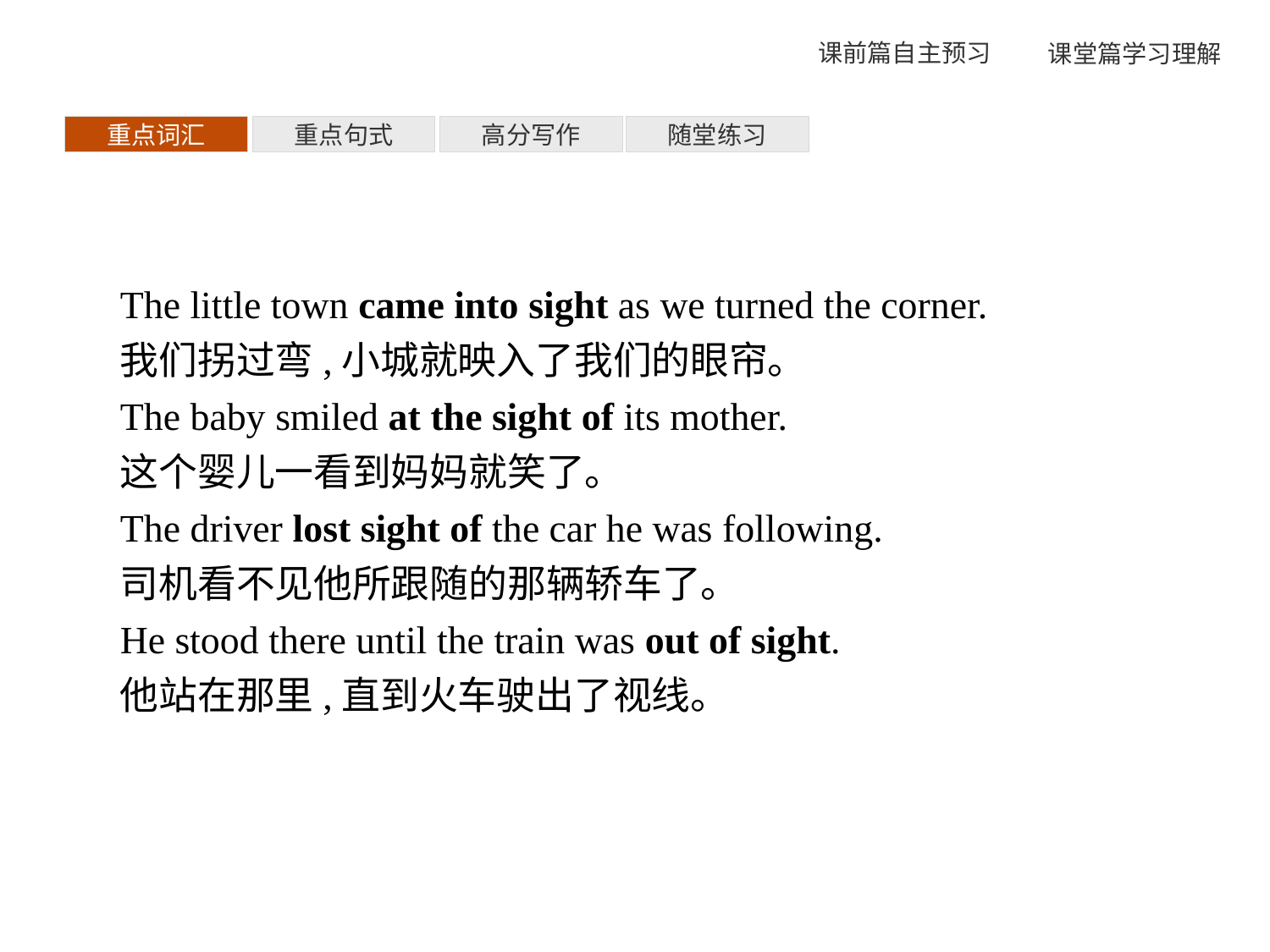

重点词汇
重点句式
高分写作
随堂练习
The little town came into sight as we turned the corner.
我们拐过弯,小城就映入了我们的眼帘。
The baby smiled at the sight of its mother.
这个婴儿一看到妈妈就笑了。
The driver lost sight of the car he was following.
司机看不见他所跟随的那辆轿车了。
He stood there until the train was out of sight.
他站在那里,直到火车驶出了视线。